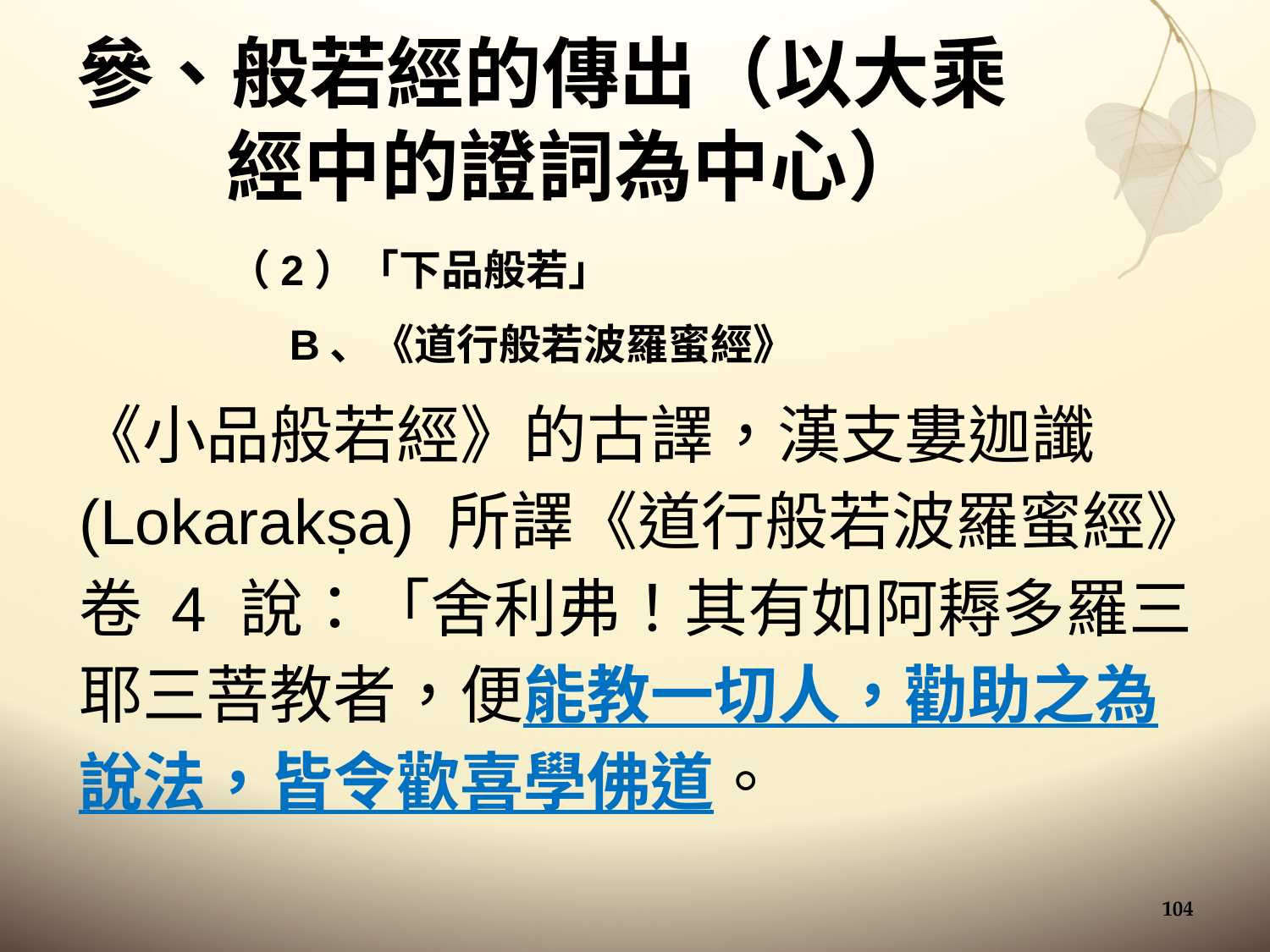

# 參、般若經的傳出（以大乘經中的證詞為中心）
（2）「下品般若」
B、《道行般若波羅蜜經》
《小品般若經》的古譯，漢支婁迦讖 (Lokarakṣa) 所譯《道行般若波羅蜜經》卷 4 說：「舍利弗！其有如阿耨多羅三耶三菩教者，便能教一切人，勸助之為說法，皆令歡喜學佛道。
104